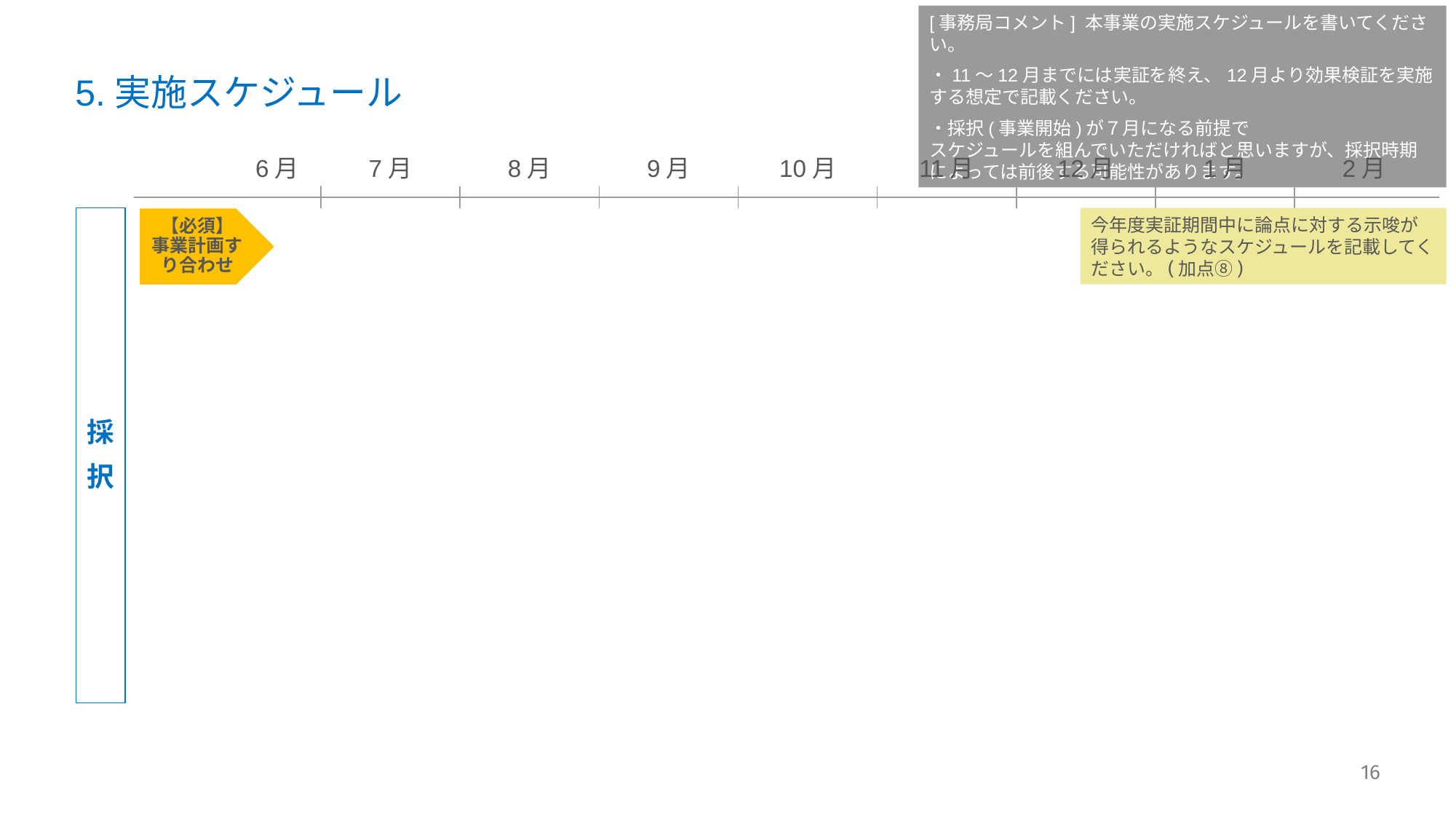

[事務局コメント] 本事業の実施スケジュールを書いてください。
・11～12月までには実証を終え、12月より効果検証を実施する想定で記載ください。
・採択(事業開始)が７月になる前提で
スケジュールを組んでいただければと思いますが、採択時期によっては前後する可能性があります。
# 5.実施スケジュール
6月
7月
8月
9月
10月
11月
12月
1月
2月
【必須】
事業計画すり合わせ
採
択
今年度実証期間中に論点に対する示唆が得られるようなスケジュールを記載してください。(加点⑧)